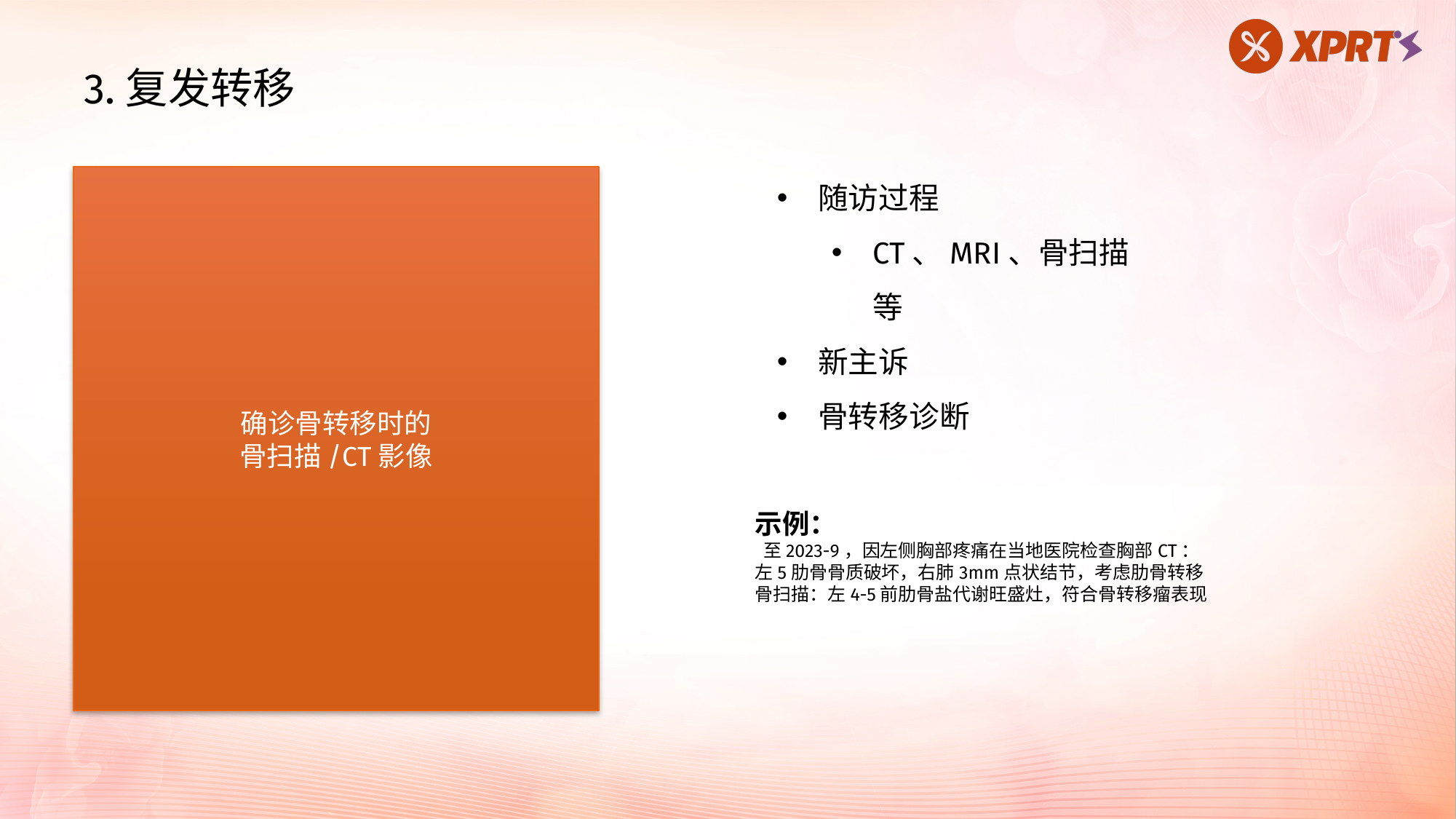

3.复发转移
确诊骨转移时的
骨扫描/CT影像
随访过程
CT、MRI、骨扫描等
新主诉
骨转移诊断
示例：
 至2023-9，因左侧胸部疼痛在当地医院检查胸部CT：左5肋骨骨质破坏，右肺3mm点状结节，考虑肋骨转移骨扫描：左4-5前肋骨盐代谢旺盛灶，符合骨转移瘤表现